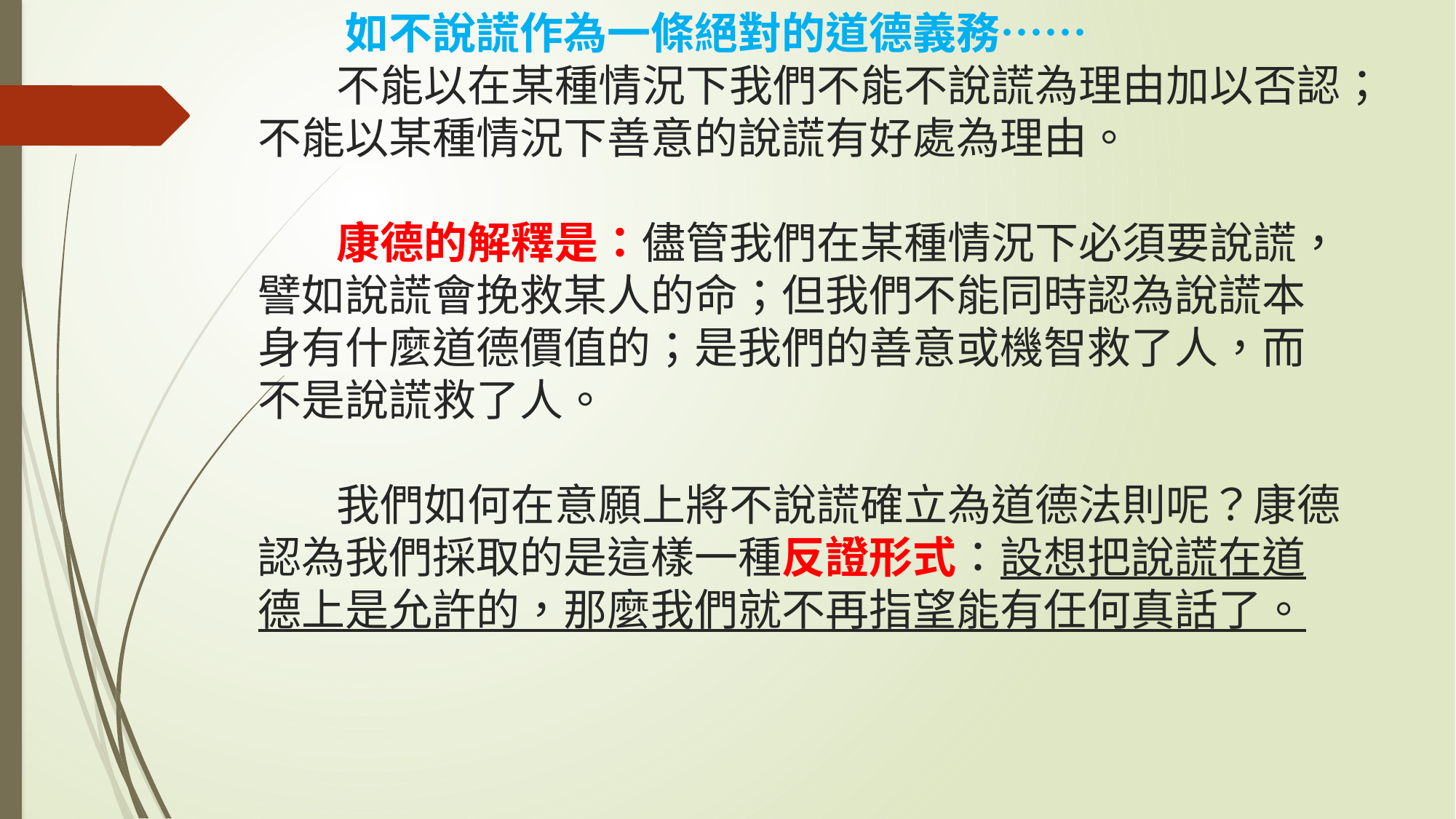

# 如不說謊作為一條絕對的道德義務…… 不能以在某種情況下我們不能不說謊為理由加以否認；不能以某種情況下善意的說謊有好處為理由。 康德的解釋是：儘管我們在某種情況下必須要說謊，譬如說謊會挽救某人的命；但我們不能同時認為說謊本身有什麼道德價值的；是我們的善意或機智救了人，而不是說謊救了人。 我們如何在意願上將不說謊確立為道德法則呢？康德認為我們採取的是這樣一種反證形式：設想把說謊在道德上是允許的，那麼我們就不再指望能有任何真話了。